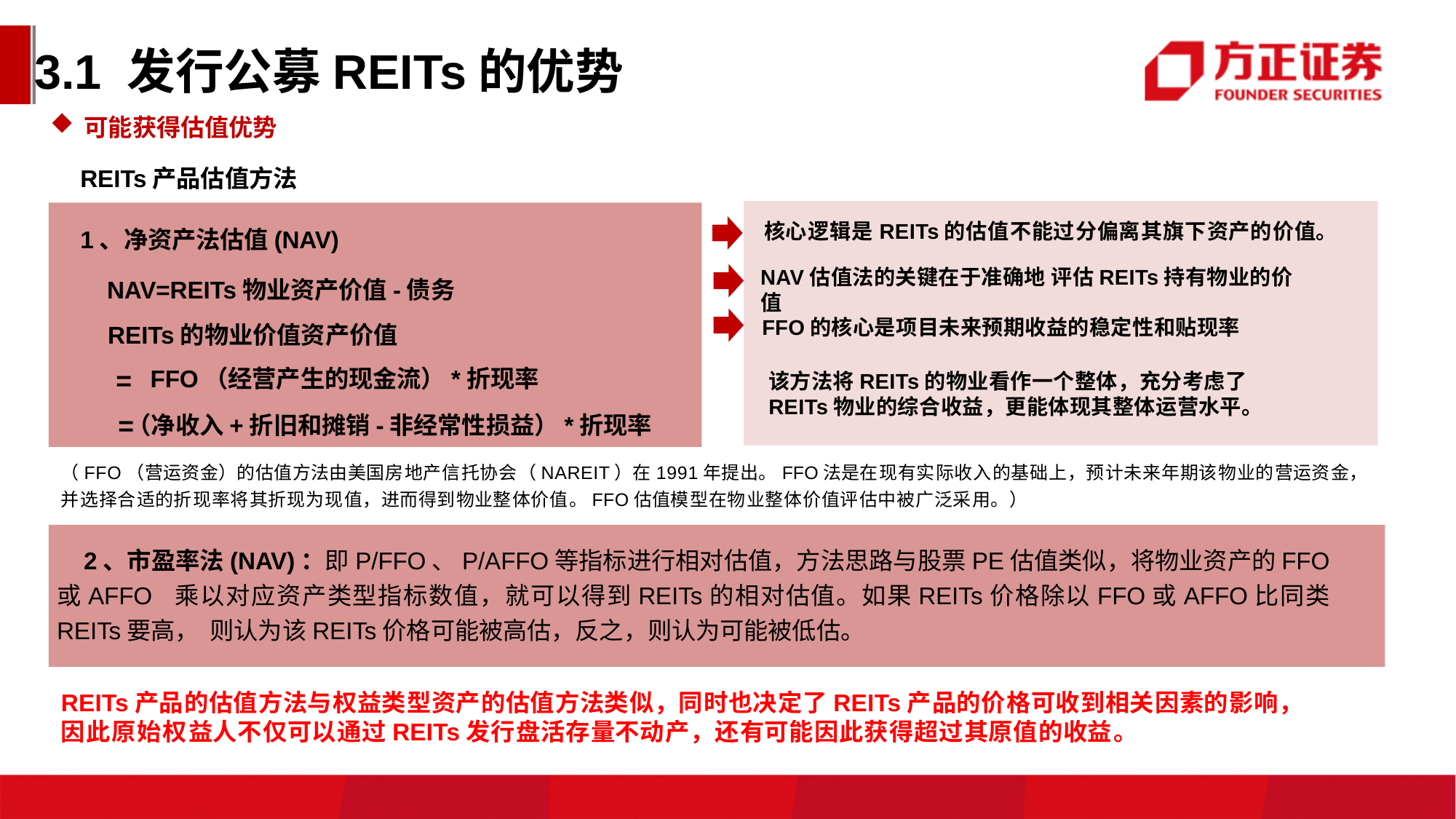

3.1 发行公募REITs的优势
可能获得估值优势
REITs产品估值方法

核心逻辑是REITs的估值不能过分偏离其旗下资产的价值。
1、净资产法估值(NAV)

NAV估值法的关键在于准确地 评估REITs持有物业的价值

NAV=REITs物业资产价值-债务

FFO的核心是项目未来预期收益的稳定性和贴现率
REITs的物业价值资产价值
=
FFO（经营产生的现金流）*折现率
=
（净收入+折旧和摊销-非经常性损益）*折现率
该方法将REITs的物业看作一个整体，充分考虑了REITs物业的综合收益，更能体现其整体运营水平。
（FFO（营运资金）的估值方法由美国房地产信托协会（NAREIT）在1991年提出。FFO法是在现有实际收入的基础上，预计未来年期该物业的营运资金，并选择合适的折现率将其折现为现值，进而得到物业整体价值。FFO估值模型在物业整体价值评估中被广泛采用。）

    2、市盈率法(NAV)：即P/FFO、P/AFFO等指标进行相对估值，方法思路与股票PE估值类似，将物业资产的FFO或AFFO  乘以对应资产类型指标数值，就可以得到REITs的相对估值。如果REITs价格除以FFO或AFFO比同类REITs要高，  则认为该REITs价格可能被高估，反之，则认为可能被低估。

REITs产品的估值方法与权益类型资产的估值方法类似，同时也决定了REITs产品的价格可收到相关因素的影响，
因此原始权益人不仅可以通过REITs发行盘活存量不动产，还有可能因此获得超过其原值的收益。